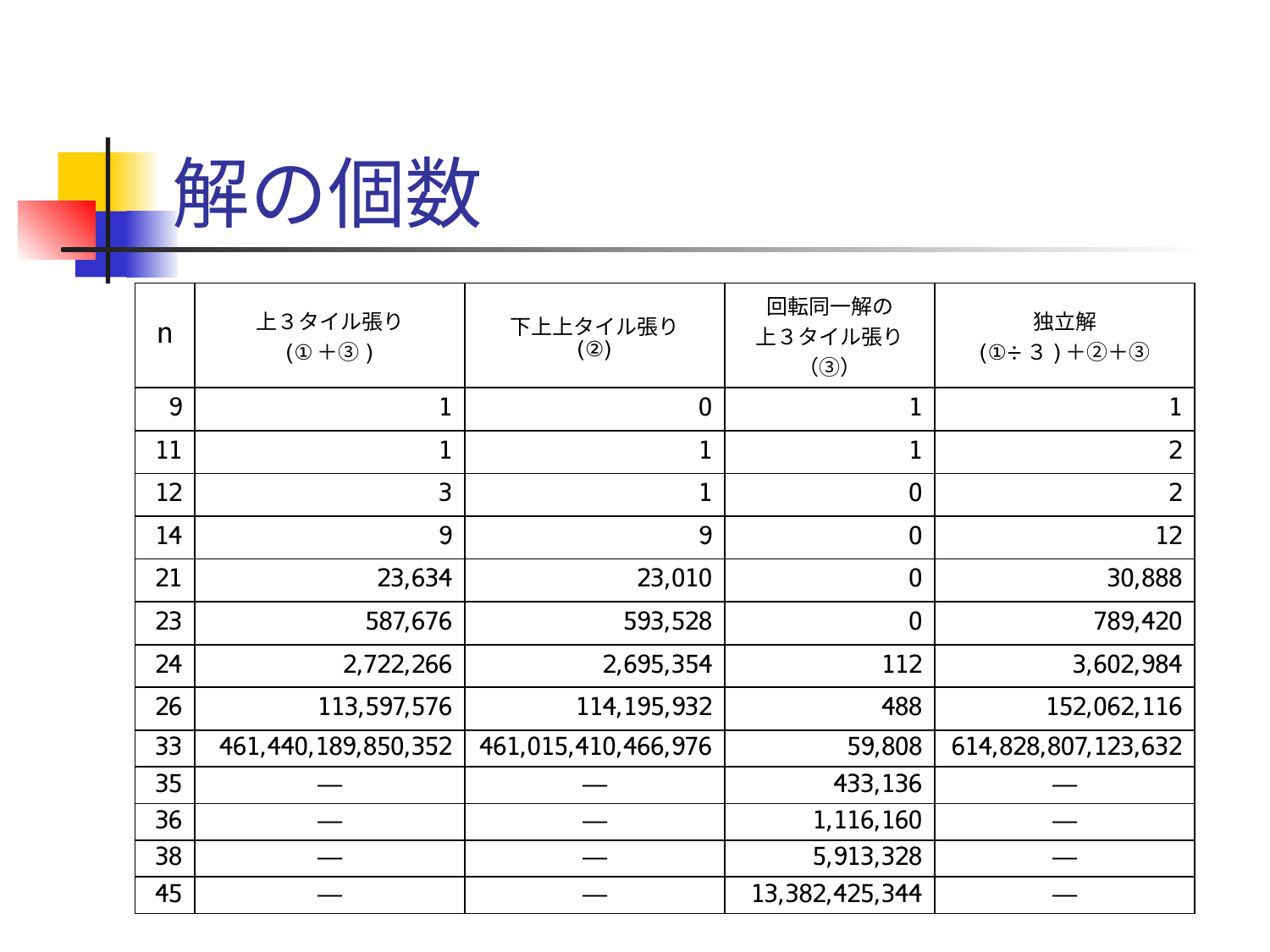

# 解の個数
| n | 上３タイル張り (①＋③) | 下上上タイル張り (②) | 回転同一解の 上３タイル張り （③） | 独立解 (①÷３)＋②＋③ |
| --- | --- | --- | --- | --- |
| 9 | 1 | 0 | 1 | 1 |
| 11 | 1 | 1 | 1 | 2 |
| 12 | 3 | 1 | 0 | 2 |
| 14 | 9 | 9 | 0 | 12 |
| 21 | 23,634 | 23,010 | 0 | 30,888 |
| 23 | 587,676 | 593,528 | 0 | 789,420 |
| 24 | 2,722,266 | 2,695,354 | 112 | 3,602,984 |
| 26 | 113,597,576 | 114,195,932 | 488 | 152,062,116 |
| 33 | 461,440,189,850,352 | 461,015,410,466,976 | 59,808 | 614,828,807,123,632 |
| 35 | ― | ― | 433,136 | ― |
| 36 | ― | ― | 1,116,160 | ― |
| 38 | ― | ― | 5,913,328 | ― |
| 45 | ― | ― | 13,382,425,344 | ― |